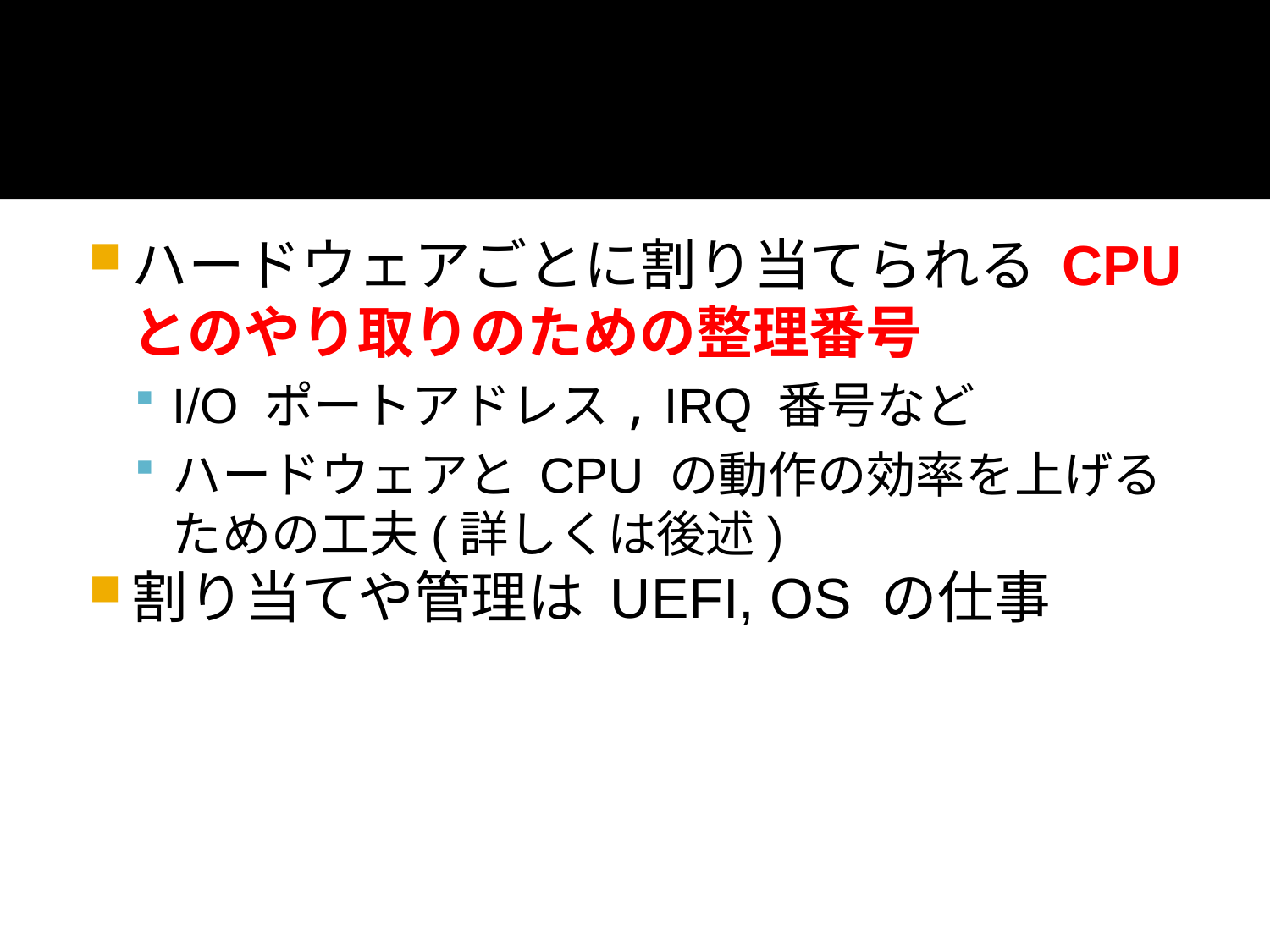

ハードウェアリソース
ハードウェアごとに割り当てられる CPU とのやり取りのための整理番号
I/O ポートアドレス, IRQ 番号など
ハードウェアと CPU の動作の効率を上げるための工夫(詳しくは後述)
割り当てや管理は UEFI, OS の仕事